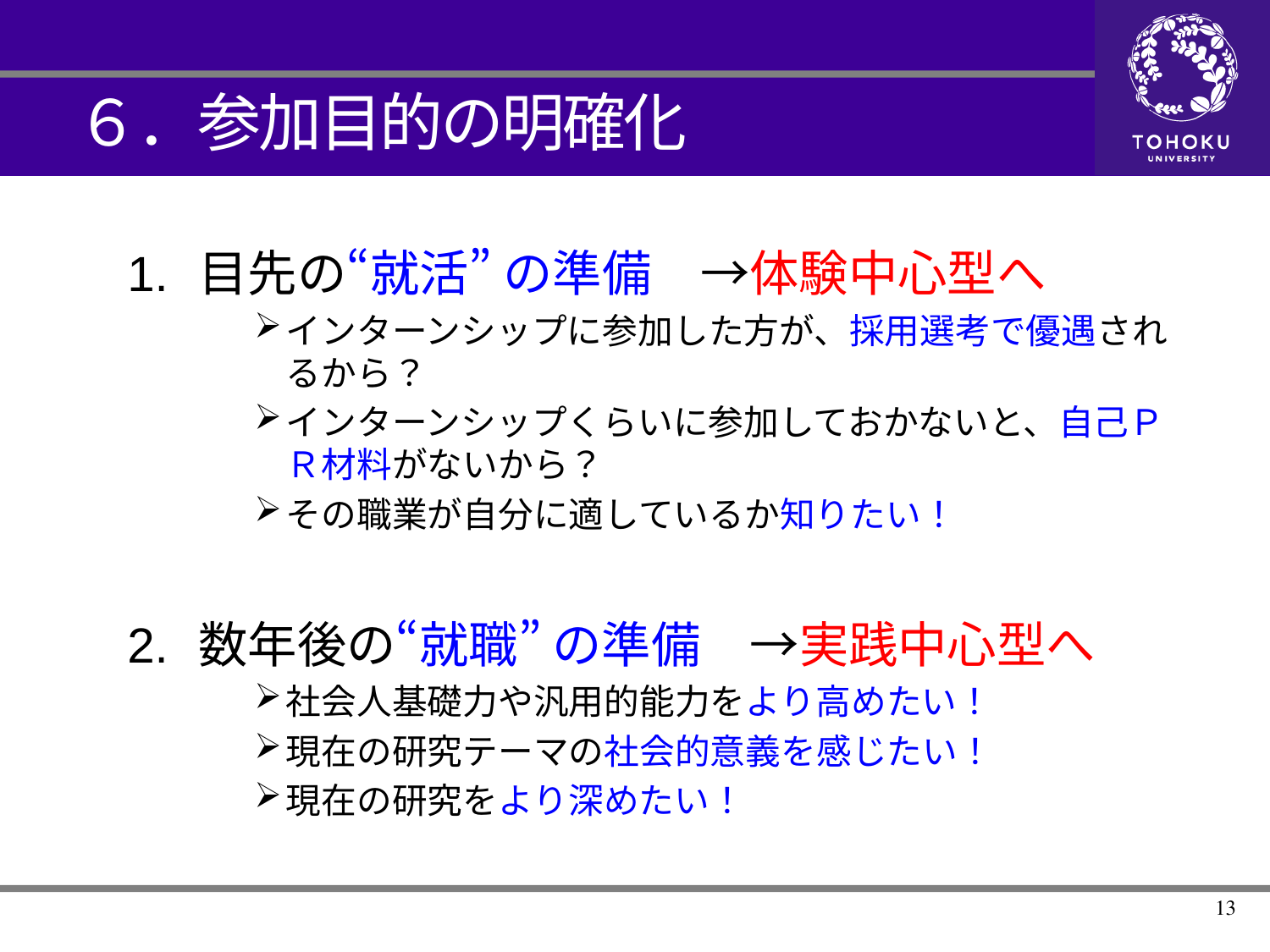

６．参加目的の明確化
目先の“就活” の準備　→体験中心型へ
インターンシップに参加した方が、採用選考で優遇されるから？
インターンシップくらいに参加しておかないと、自己ＰＲ材料がないから？
その職業が自分に適しているか知りたい！

数年後の“就職” の準備　→実践中心型へ
社会人基礎力や汎用的能力をより高めたい！
現在の研究テーマの社会的意義を感じたい！
現在の研究をより深めたい！
13